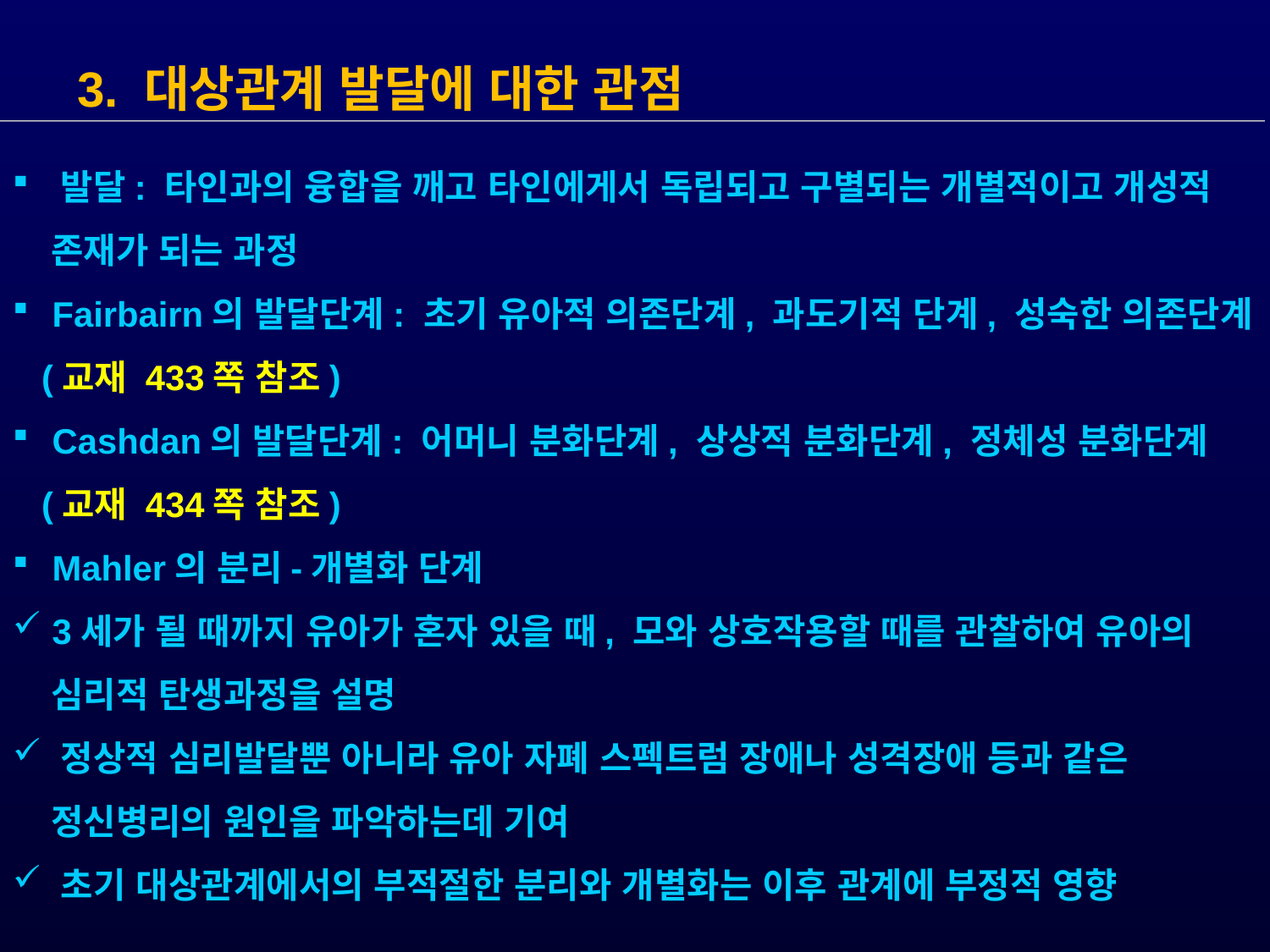

3. 대상관계 발달에 대한 관점

 발달: 타인과의 융합을 깨고 타인에게서 독립되고 구별되는 개별적이고 개성적
   존재가 되는 과정
 Fairbairn의 발달단계: 초기 유아적 의존단계, 과도기적 단계, 성숙한 의존단계
   (교재 433쪽 참조)
 Cashdan의 발달단계: 어머니 분화단계, 상상적 분화단계, 정체성 분화단계
   (교재 434쪽 참조)
 Mahler의 분리-개별화 단계
 3세가 될 때까지 유아가 혼자 있을 때, 모와 상호작용할 때를 관찰하여 유아의
   심리적 탄생과정을 설명
 정상적 심리발달뿐 아니라 유아 자폐 스펙트럼 장애나 성격장애 등과 같은
   정신병리의 원인을 파악하는데 기여
 초기 대상관계에서의 부적절한 분리와 개별화는 이후 관계에 부정적 영향